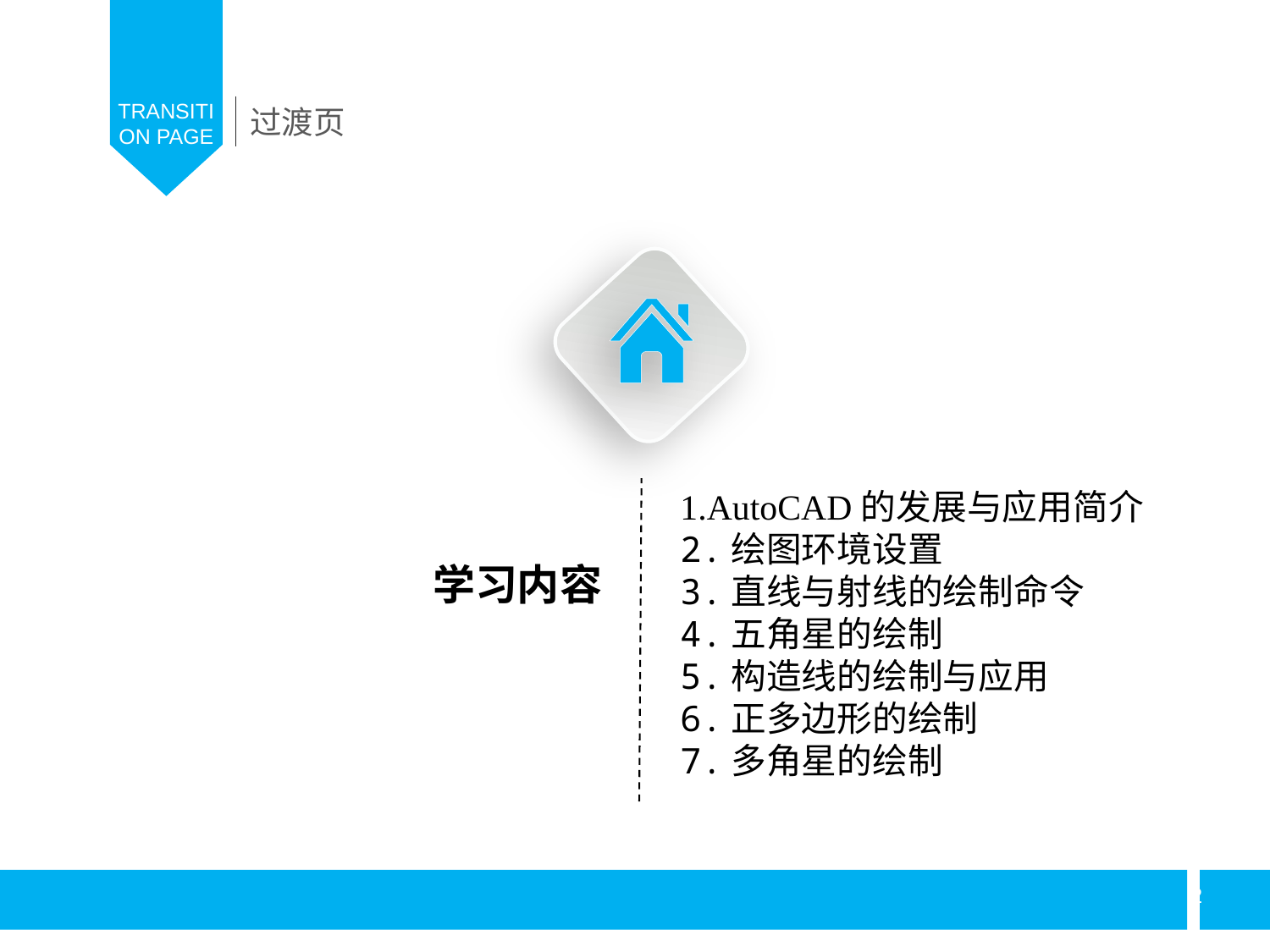

1.AutoCAD的发展与应用简介
2.绘图环境设置
3.直线与射线的绘制命令
4.五角星的绘制
5.构造线的绘制与应用
6.正多边形的绘制
7.多角星的绘制
学习内容